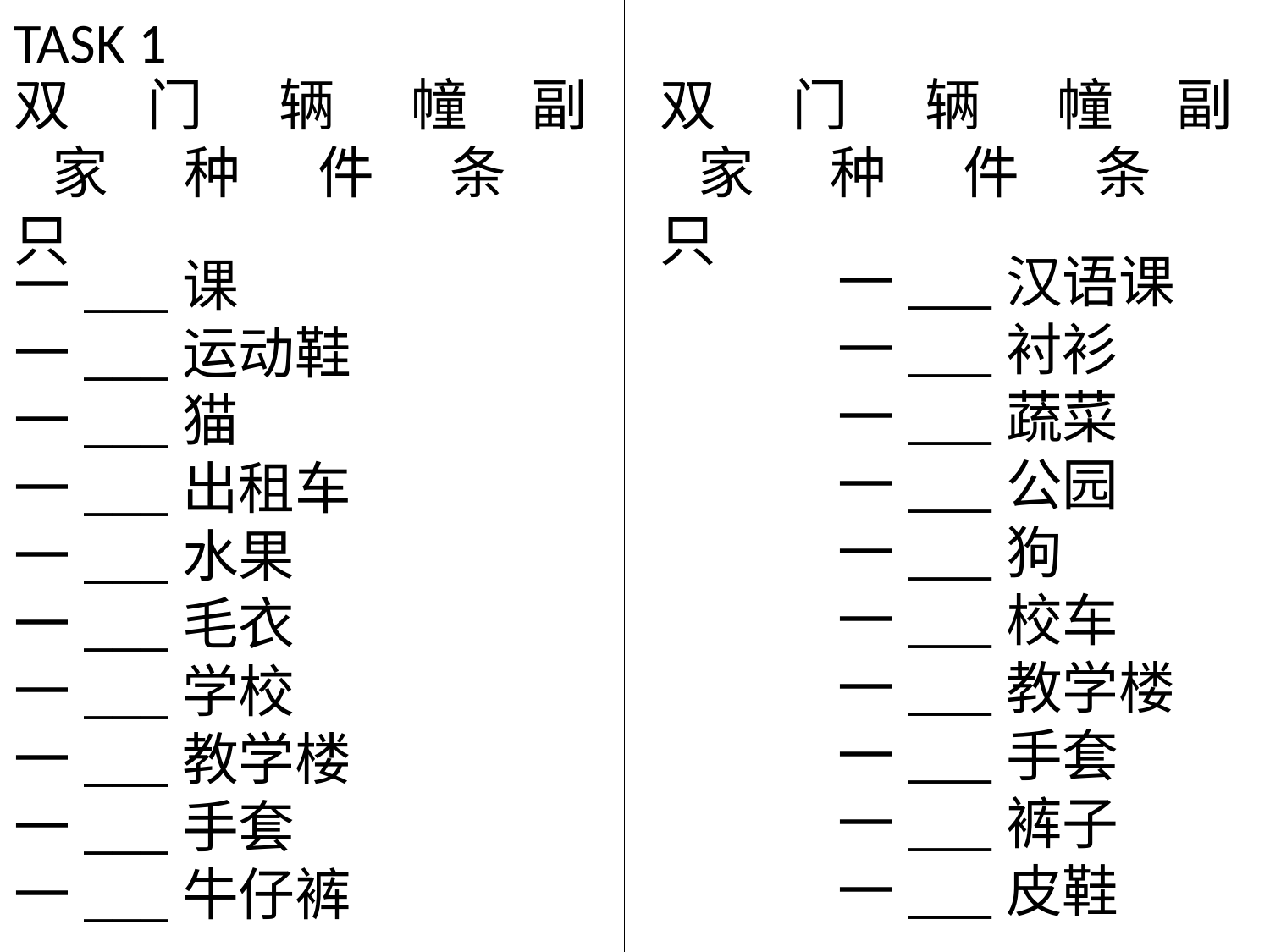

TASK 1
双      门      辆      幢     副     家      种      件      条     只
双      门      辆      幢     副     家      种      件      条     只
一___汉语课
一___衬衫
一___蔬菜
一___公园
一___狗
一___校车
一___教学楼
一___手套
一___裤子
一___皮鞋

一___课
一___运动鞋
一___猫
一___出租车
一___水果
一___毛衣
一___学校
一___教学楼
一___手套
一___牛仔裤